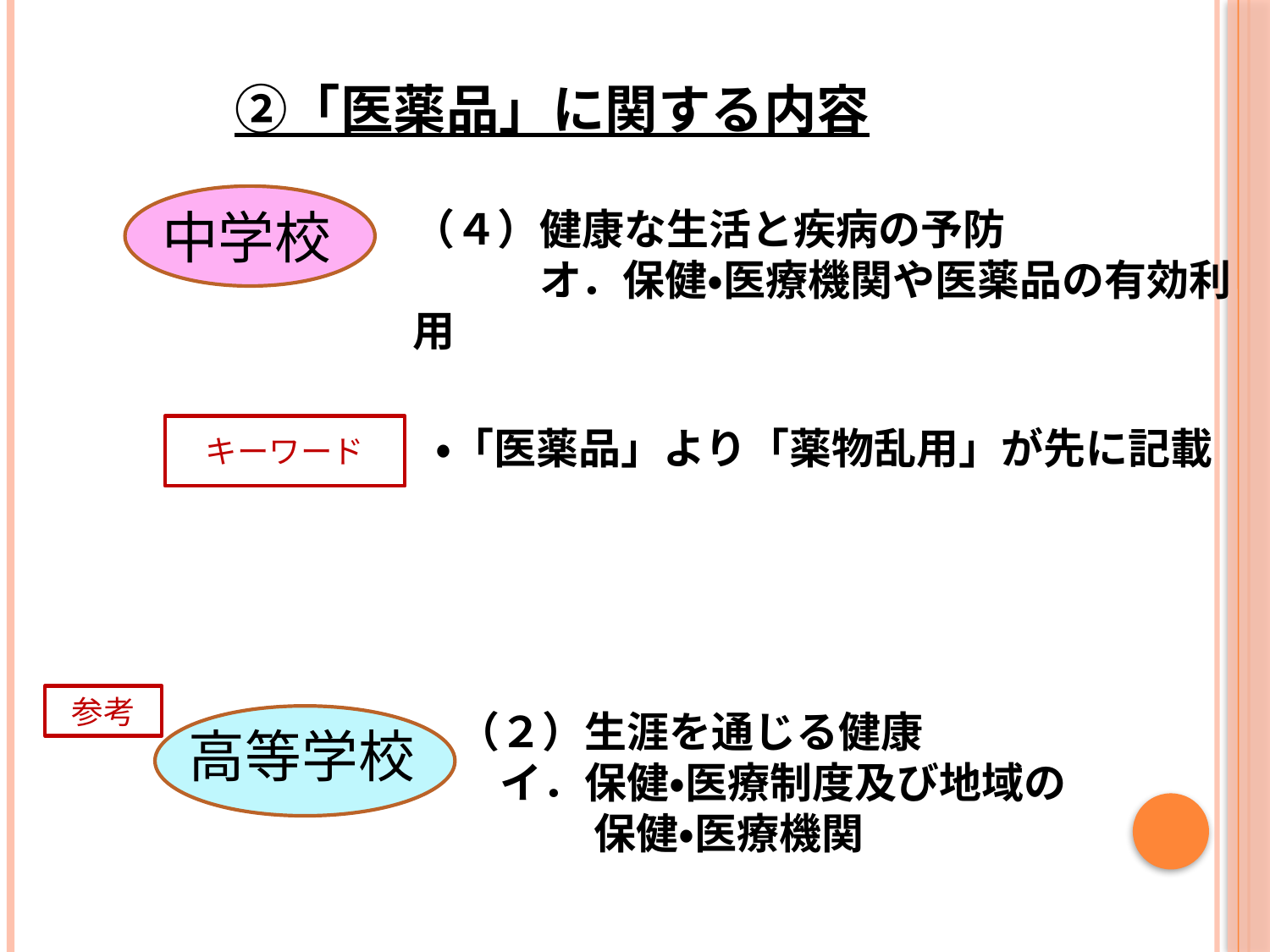

# ②「医薬品」に関する内容

中学校
（４）健康な生活と疾病の予防
　　　オ．保健・医療機関や医薬品の有効利用

キーワード
・「医薬品」より「薬物乱用」が先に記載
参考
（２）生涯を通じる健康
　イ．保健・医療制度及び地域の
　　　 保健・医療機関

高等学校